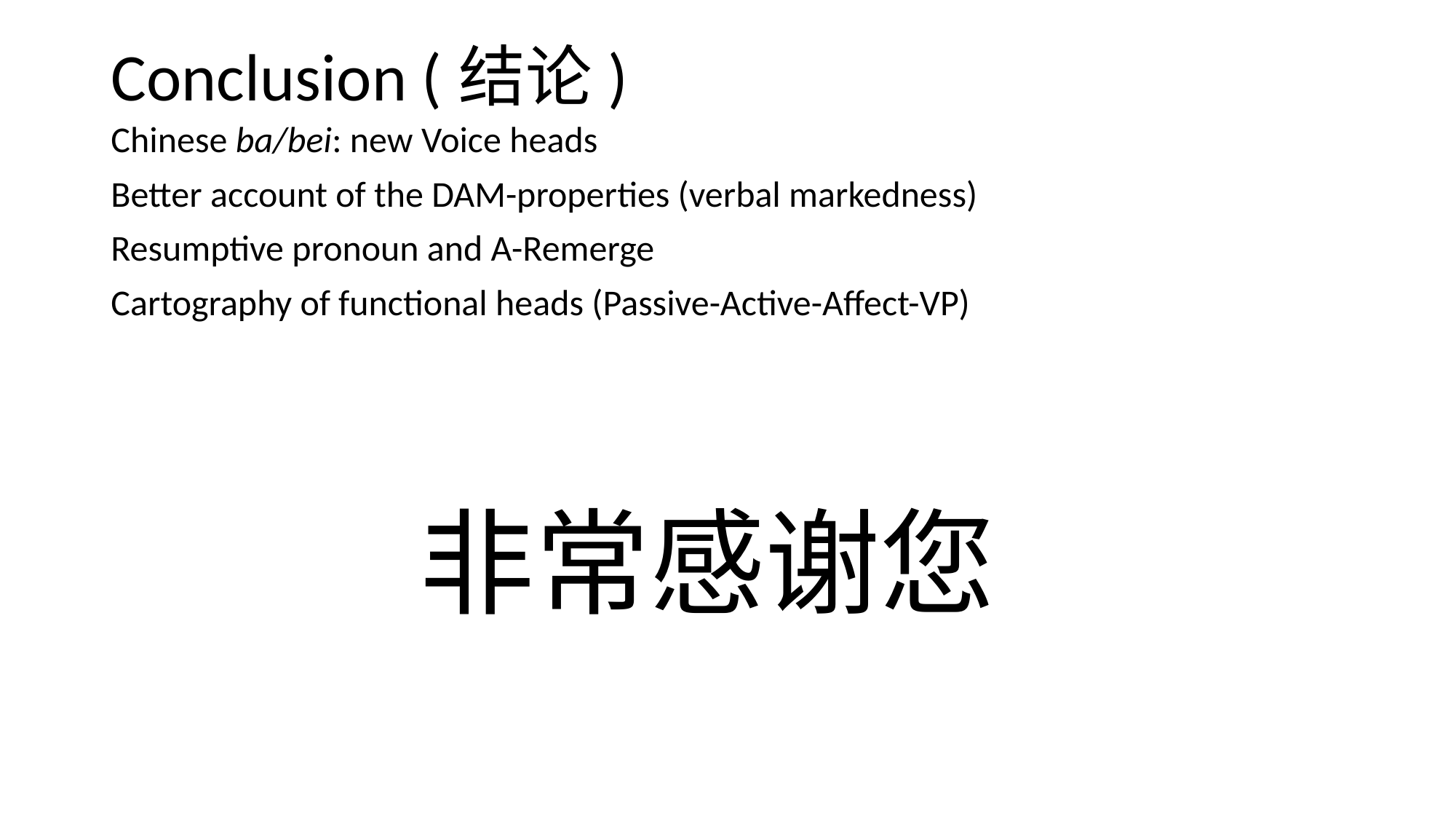

# Conclusion (结论)
Chinese ba/bei: new Voice heads
Better account of the DAM-properties (verbal markedness)
Resumptive pronoun and A-Remerge
Cartography of functional heads (Passive-Active-Affect-VP)

非常感谢您